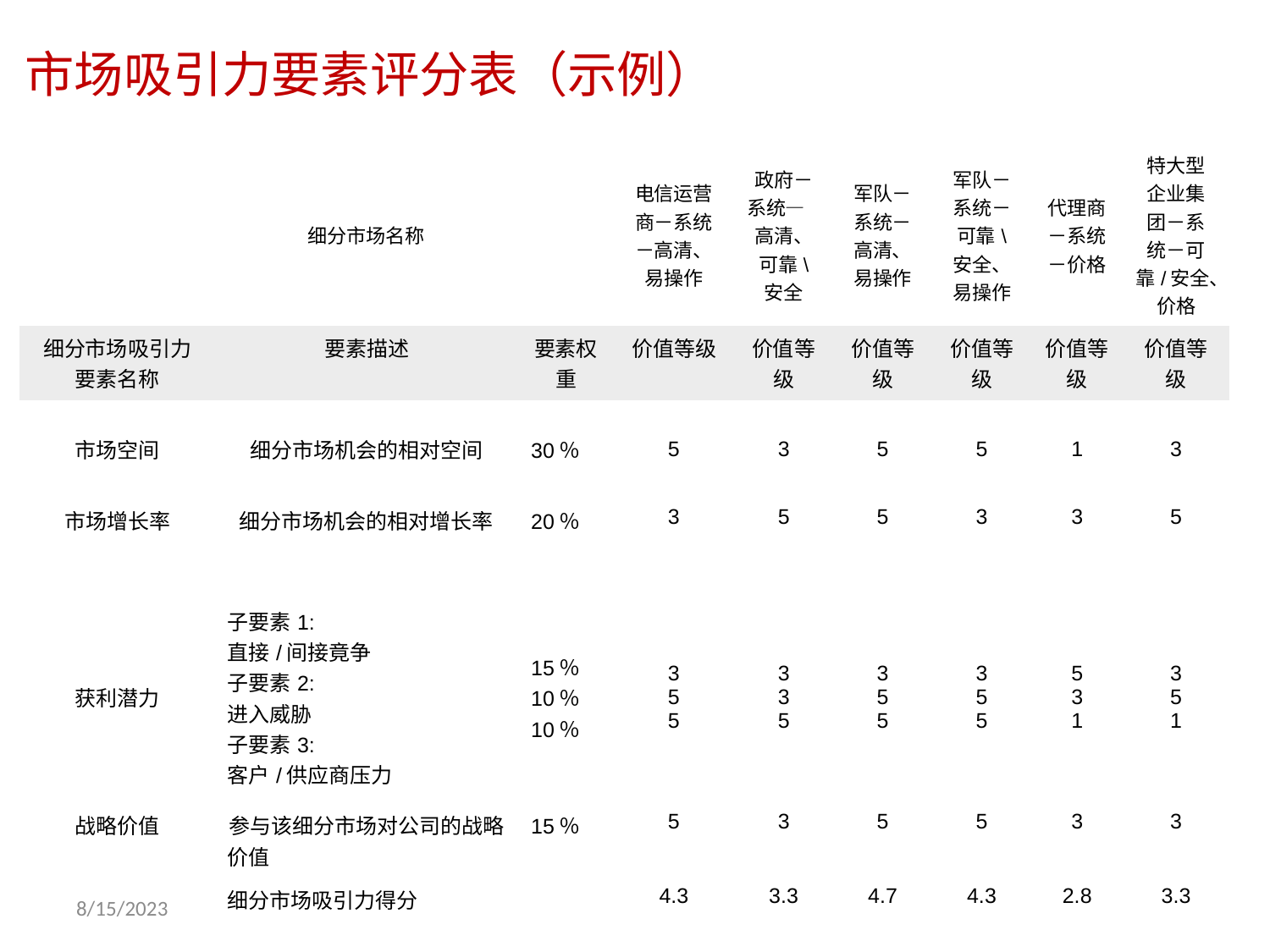

市场吸引力要素评分表（示例）
|  | 细分市场名称 |  | 电信运营 商－系统 －高清、 易操作 | 政府－ 系统— 高清、 可靠\ 安全 | 军队－ 系统－ 高清、 易操作 | 军队－ 系统－ 可靠\ 安全、 易操作 | 代理商 －系统 －价格 | 特大型 企业集 团－系 统－可 靠/安全、 价格 |
| --- | --- | --- | --- | --- | --- | --- | --- | --- |
| 细分市场吸引力 要素名称 | 要素描述 | 要素权 重 | 价值等级 | 价值等 级 | 价值等 级 | 价值等 级 | 价值等 级 | 价值等 级 |
| 市场空间 | 细分市场机会的相对空间 | 30％ | 5 | 3 | 5 | 5 | 1 | 3 |
| 市场增长率 | 细分市场机会的相对增长率 | 20％ | 3 | 5 | 5 | 3 | 3 | 5 |
| 获利潜力 | 子要素1: 直接/间接竟争 子要素2: 进入威胁 子要素3: 客户/供应商压力 | 15％ 10％ 10％ | 3 5 5 | 3 3 5 | 3 5 5 | 3 5 5 | 5 3 1 | 3 5 1 |
| 战略价值 | 参与该细分市场对公司的战略 价值 | 15％ | 5 | 3 | 5 | 5 | 3 | 3 |
|  | 细分市场吸引力得分 |  | 4.3 | 3.3 | 4.7 | 4.3 | 2.8 | 3.3 |
8/15/2023